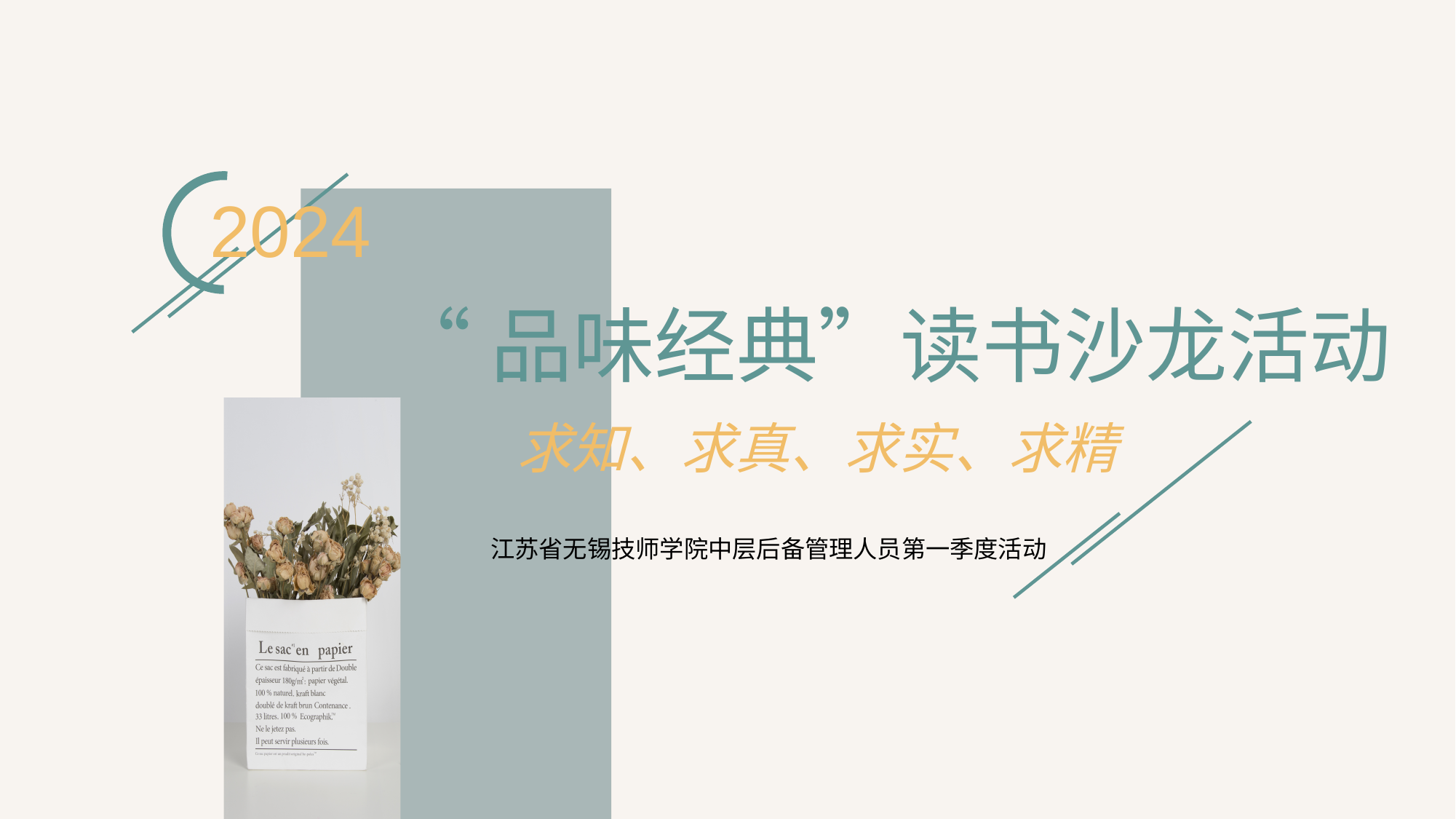

2024

“品味经典”读书沙龙活动

求知、求真、求实、求精
江苏省无锡技师学院中层后备管理人员第一季度活动